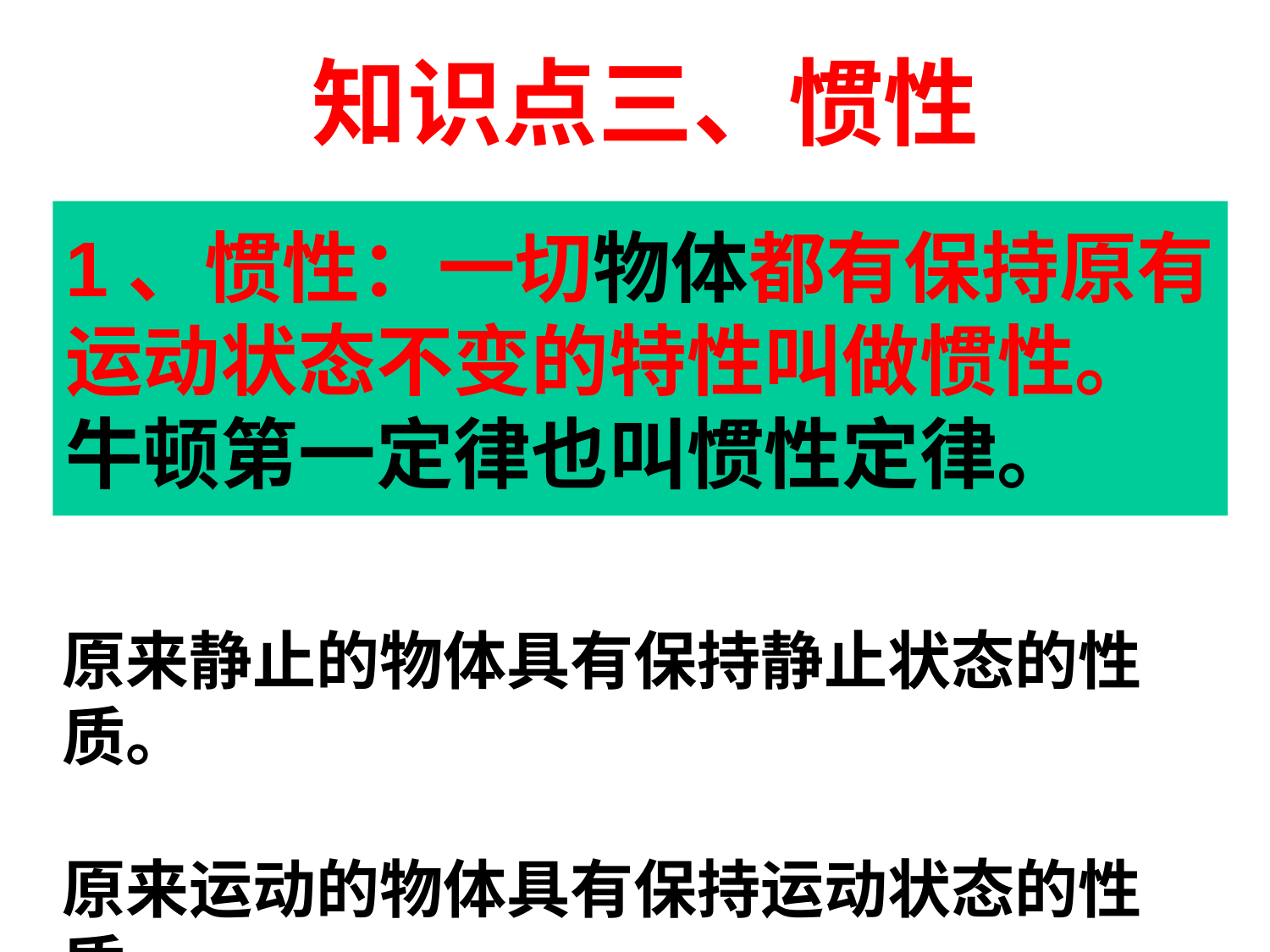

知识点三、惯性
1、惯性：一切物体都有保持原有运动状态不变的特性叫做惯性。牛顿第一定律也叫惯性定律。

原来静止的物体具有保持静止状态的性质。

原来运动的物体具有保持运动状态的性质。